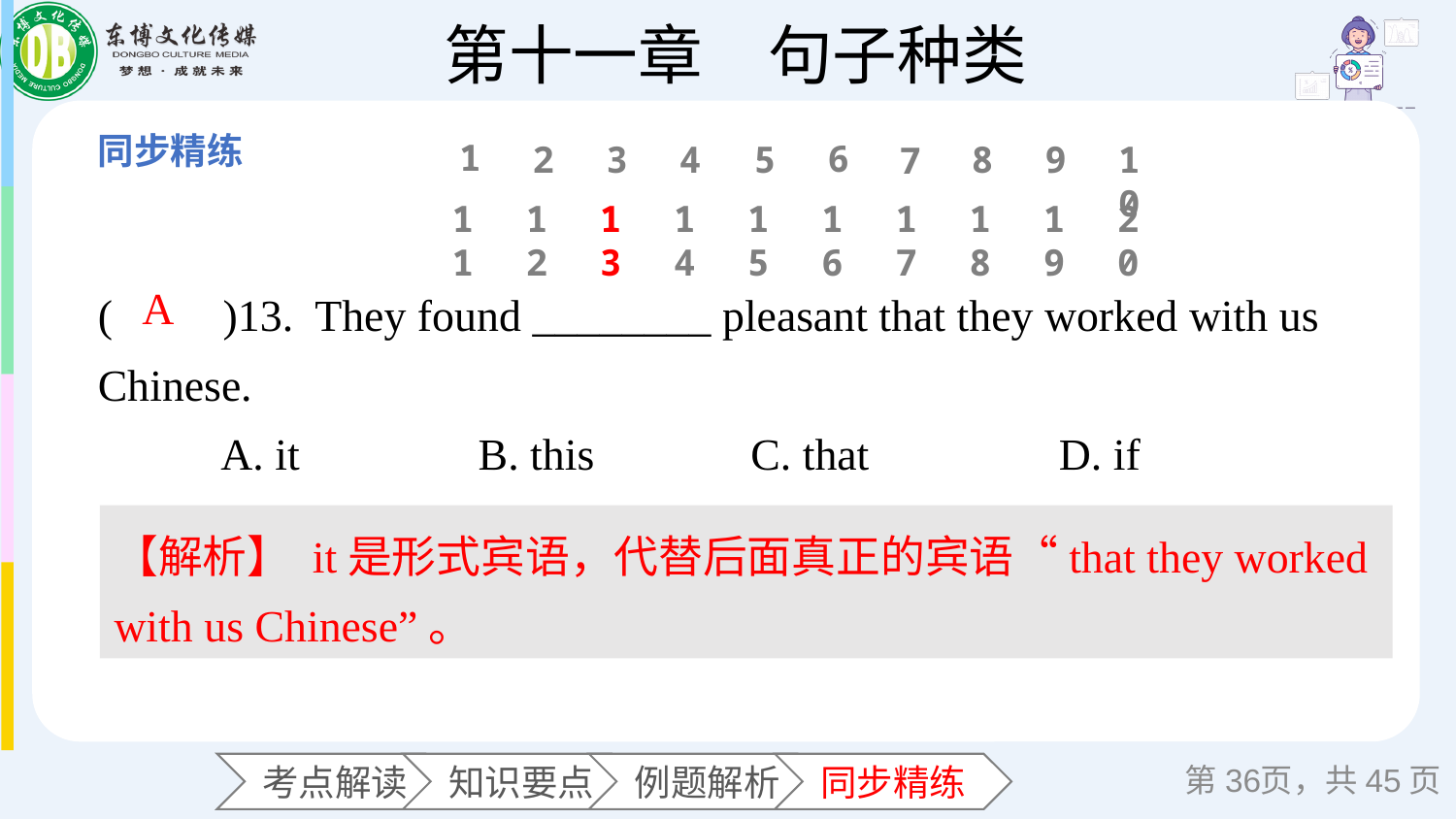

1
6
2
3
4
5
8
9
10
7
11
12
13
14
15
16
17
18
19
20
(　　)13.  They found ________ pleasant that they worked with us Chinese.
           A. it                B. this              C. that                 D. if
A
【解析】 it是形式宾语，代替后面真正的宾语“that they worked with us Chinese”。
第36页，共45页